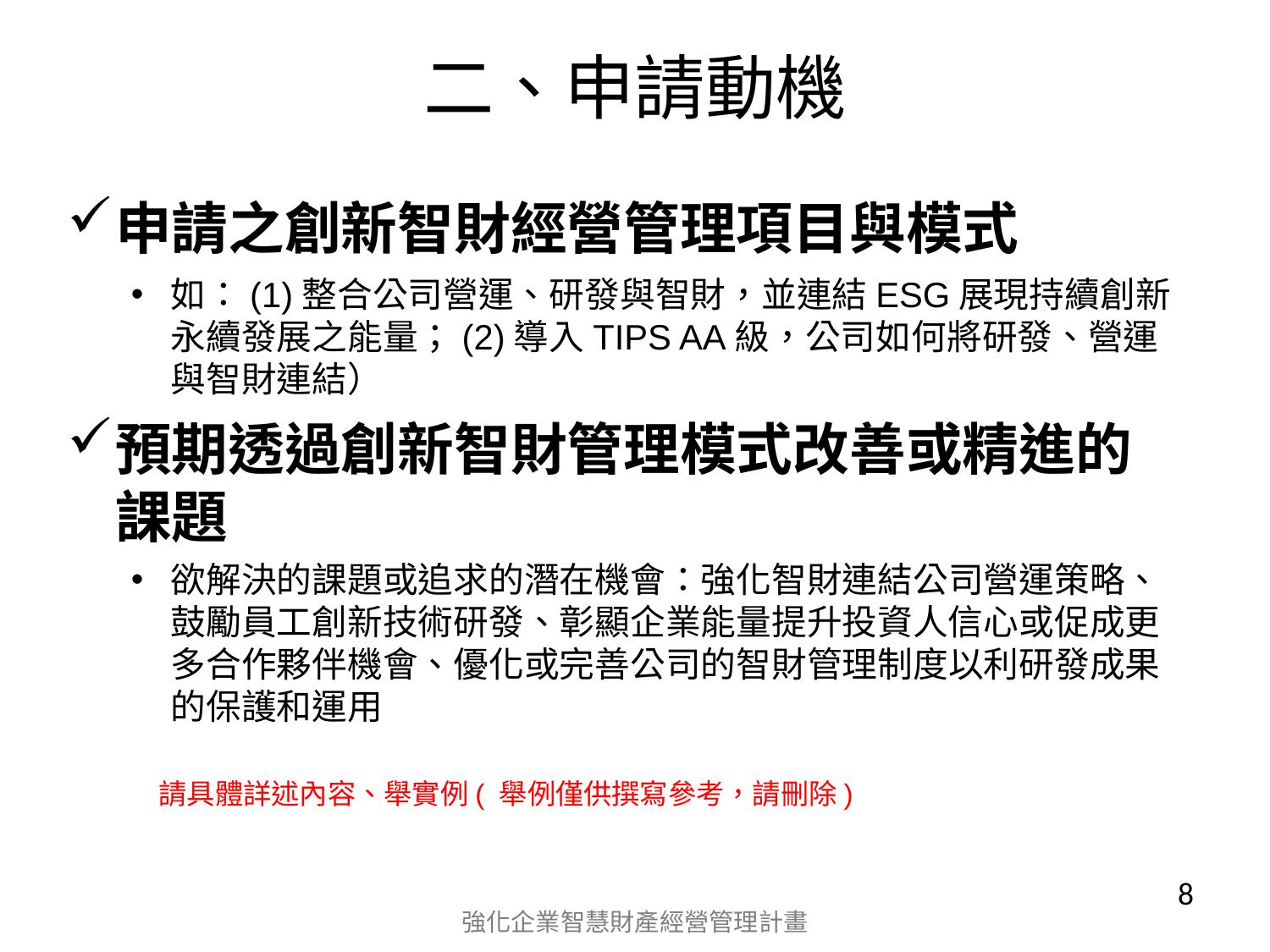

# 二、申請動機
申請之創新智財經營管理項目與模式
如：(1)整合公司營運、研發與智財，並連結ESG展現持續創新永續發展之能量；(2)導入TIPS AA級，公司如何將研發、營運與智財連結）
預期透過創新智財管理模式改善或精進的課題
欲解決的課題或追求的潛在機會：強化智財連結公司營運策略、鼓勵員工創新技術研發、彰顯企業能量提升投資人信心或促成更多合作夥伴機會、優化或完善公司的智財管理制度以利研發成果的保護和運用
請具體詳述內容、舉實例( 舉例僅供撰寫參考，請刪除)
8
強化企業智慧財產經營管理計畫